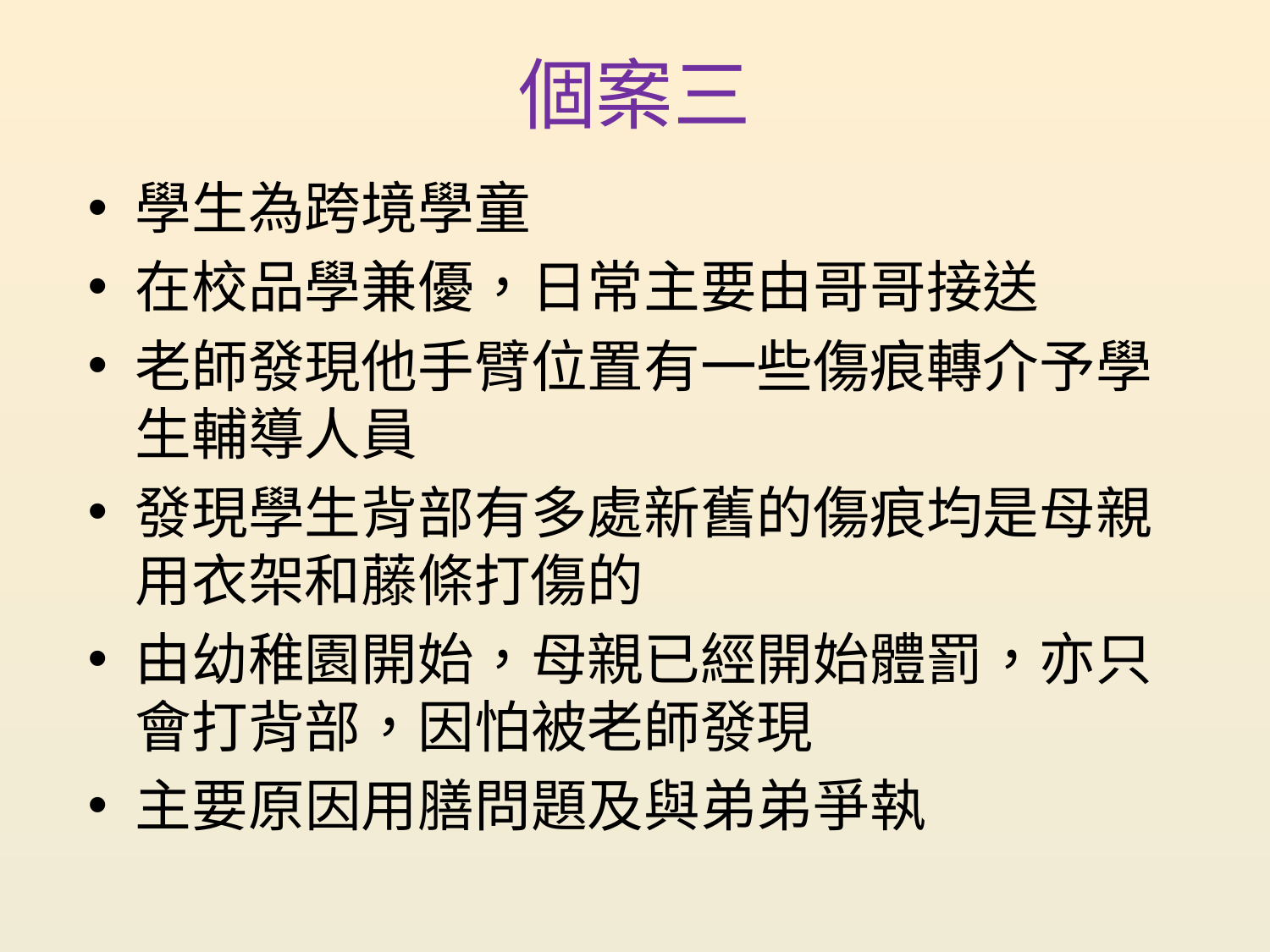

# 個案三
學生為跨境學童
在校品學兼優，日常主要由哥哥接送
老師發現他手臂位置有一些傷痕轉介予學生輔導人員
發現學生背部有多處新舊的傷痕均是母親用衣架和藤條打傷的
由幼稚園開始，母親已經開始體罰，亦只會打背部，因怕被老師發現
主要原因用膳問題及與弟弟爭執